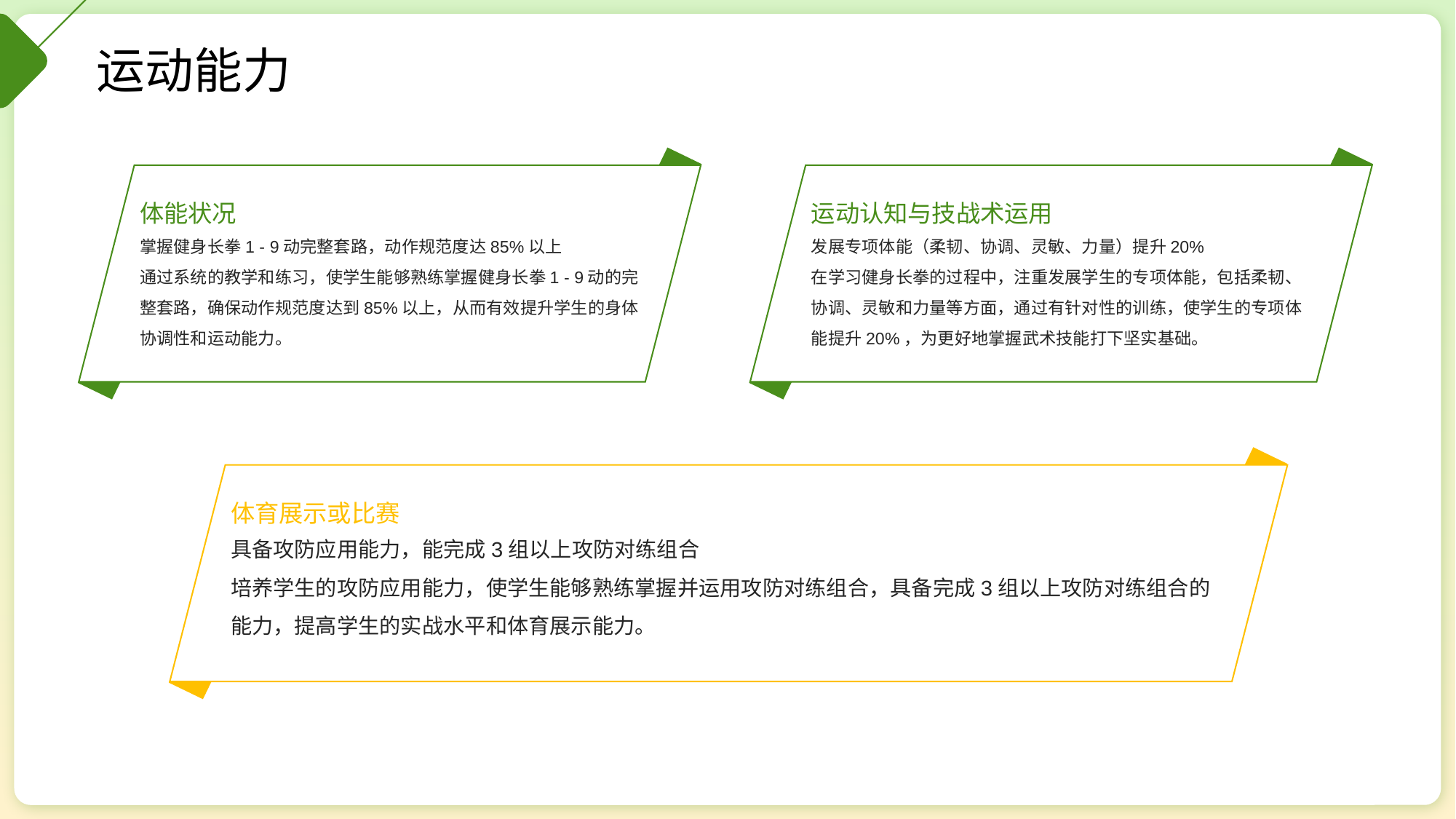

运动能力

体能状况
运动认知与技战术运用
掌握健身长拳1 - 9动完整套路，动作规范度达85%以上
通过系统的教学和练习，使学生能够熟练掌握健身长拳1 - 9动的完整套路，确保动作规范度达到85%以上，从而有效提升学生的身体协调性和运动能力。
发展专项体能（柔韧、协调、灵敏、力量）提升20%
在学习健身长拳的过程中，注重发展学生的专项体能，包括柔韧、协调、灵敏和力量等方面，通过有针对性的训练，使学生的专项体能提升20%，为更好地掌握武术技能打下坚实基础。

体育展示或比赛
具备攻防应用能力，能完成3组以上攻防对练组合
培养学生的攻防应用能力，使学生能够熟练掌握并运用攻防对练组合，具备完成3组以上攻防对练组合的能力，提高学生的实战水平和体育展示能力。